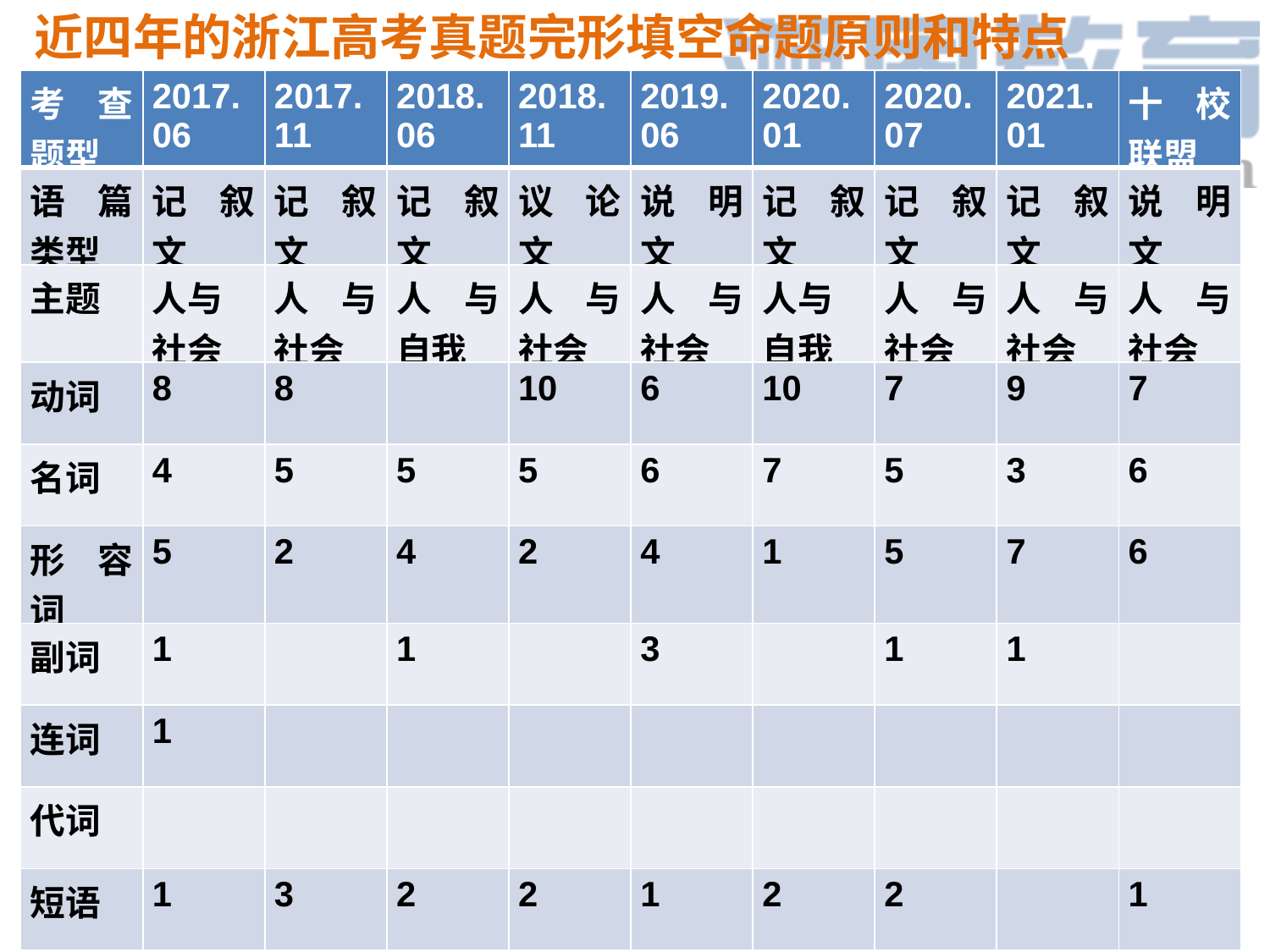

近四年的浙江高考真题完形填空命题原则和特点
| 考查题型 | 2017.06 | 2017.11 | 2018.06 | 2018.11 | 2019.06 | 2020.01 | 2020.07 | 2021.01 | 十校联盟 |
| --- | --- | --- | --- | --- | --- | --- | --- | --- | --- |
| 语篇类型 | 记叙文 | 记叙文 | 记叙文 | 议论文 | 说明文 | 记叙文 | 记叙文 | 记叙文 | 说明文 |
| 主题 | 人与 社会 | 人与社会 | 人与自我 | 人与社会 | 人与社会 | 人与 自我 | 人与社会 | 人与社会 | 人与社会 |
| 动词 | 8 | 8 |  | 10 | 6 | 10 | 7 | 9 | 7 |
| 名词 | 4 | 5 | 5 | 5 | 6 | 7 | 5 | 3 | 6 |
| 形容词 | 5 | 2 | 4 | 2 | 4 | 1 | 5 | 7 | 6 |
| 副词 | 1 |  | 1 |  | 3 |  | 1 | 1 |  |
| 连词 | 1 |  |  |  |  |  |  |  |  |
| 代词 |  |  |  |  |  |  |  |  |  |
| 短语 | 1 | 3 | 2 | 2 | 1 | 2 | 2 |  | 1 |